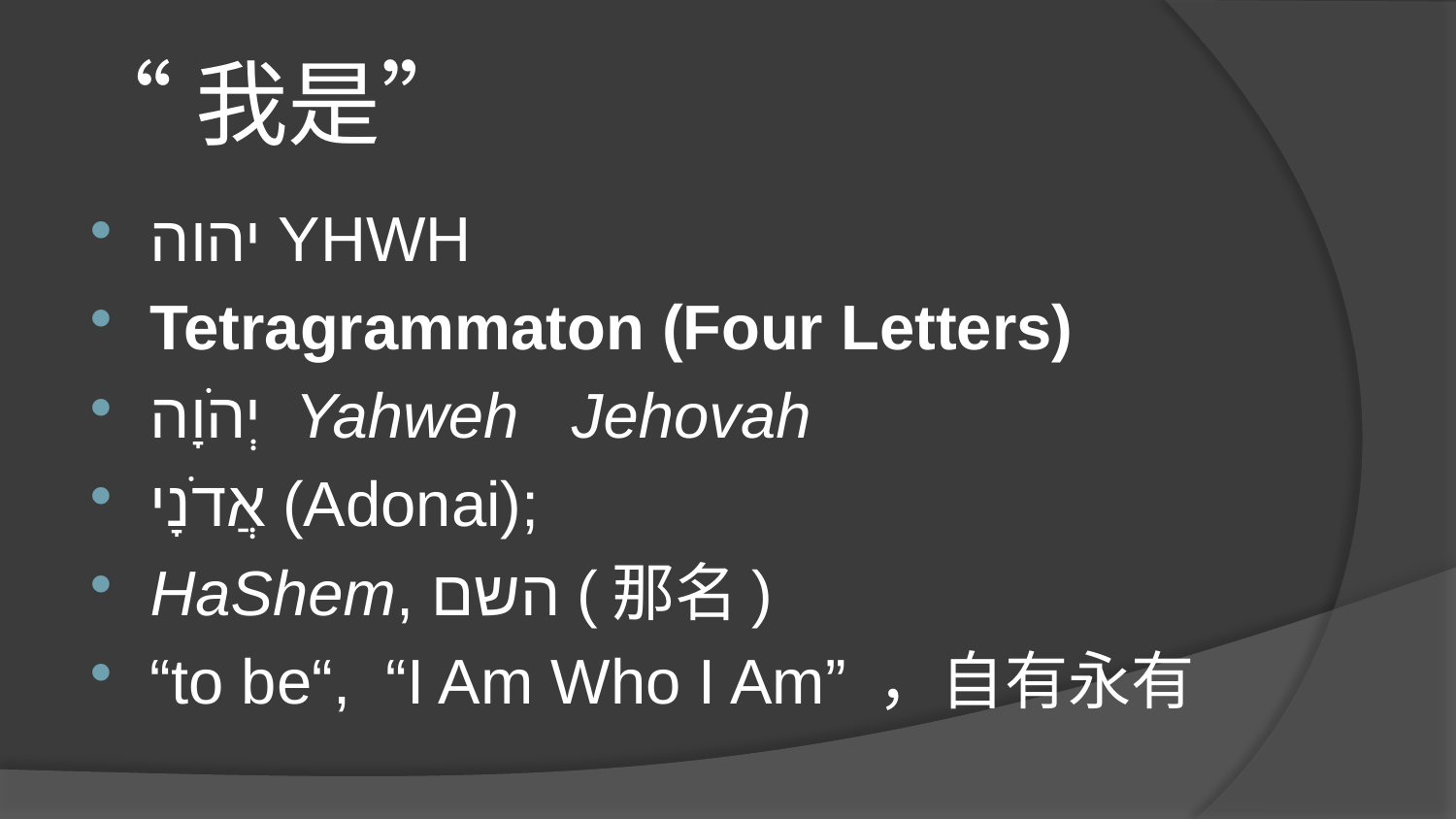

# “我是”
יהוה YHWH
Tetragrammaton (Four Letters)
יְהֹוָה  Yahweh   Jehovah
אֲדֹנָי (Adonai);
HaShem, השם (那名)
“to be“,  “I Am Who I Am” ，自有永有